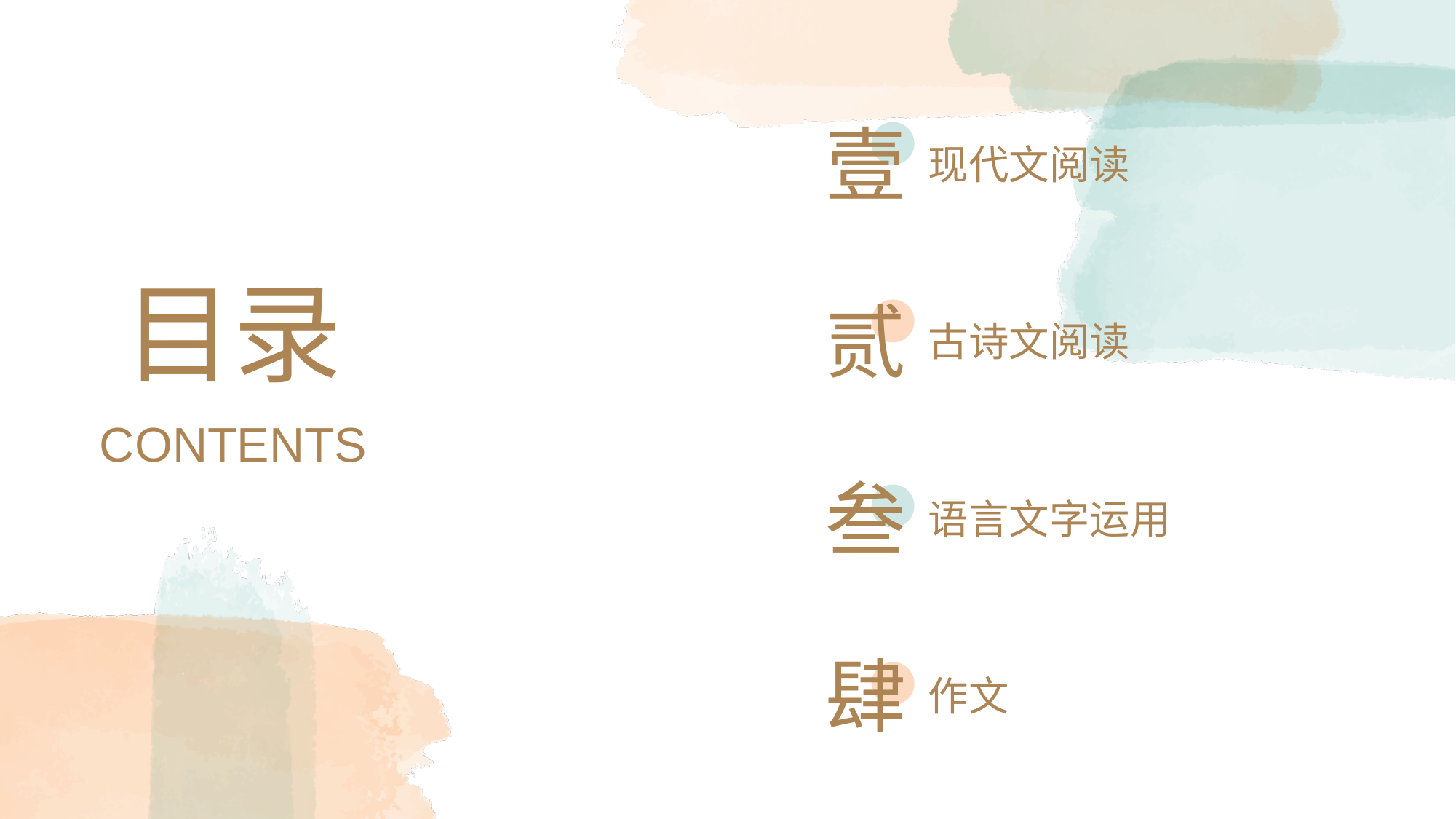

壹

现代文阅读
目录
贰

古诗文阅读
CONTENTS
叁

语言文字运用
肆

作文